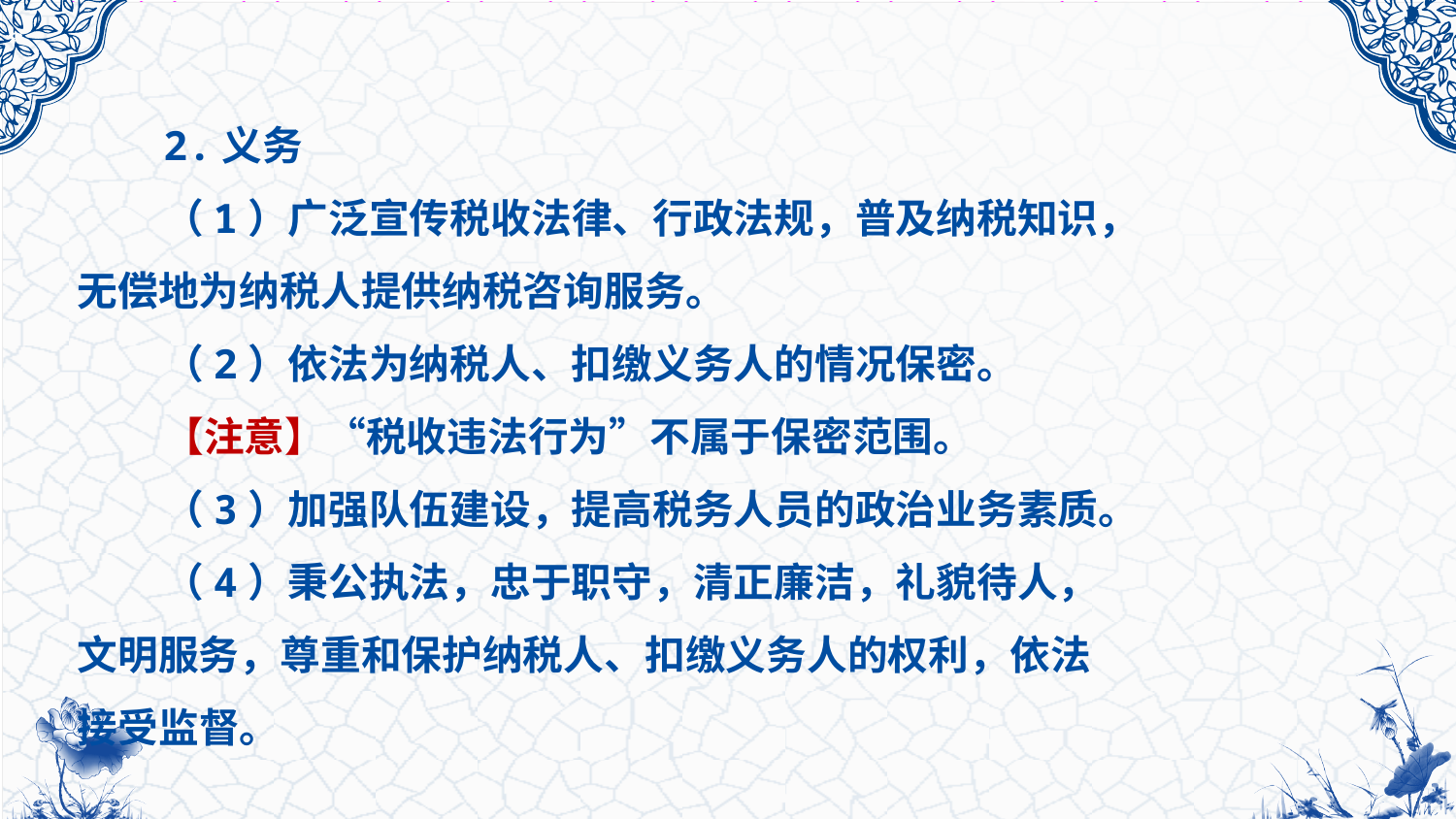

2.义务
（1）广泛宣传税收法律、行政法规，普及纳税知识，无偿地为纳税人提供纳税咨询服务。
（2）依法为纳税人、扣缴义务人的情况保密。
【注意】“税收违法行为”不属于保密范围。
（3）加强队伍建设，提高税务人员的政治业务素质。
（4）秉公执法，忠于职守，清正廉洁，礼貌待人，文明服务，尊重和保护纳税人、扣缴义务人的权利，依法接受监督。